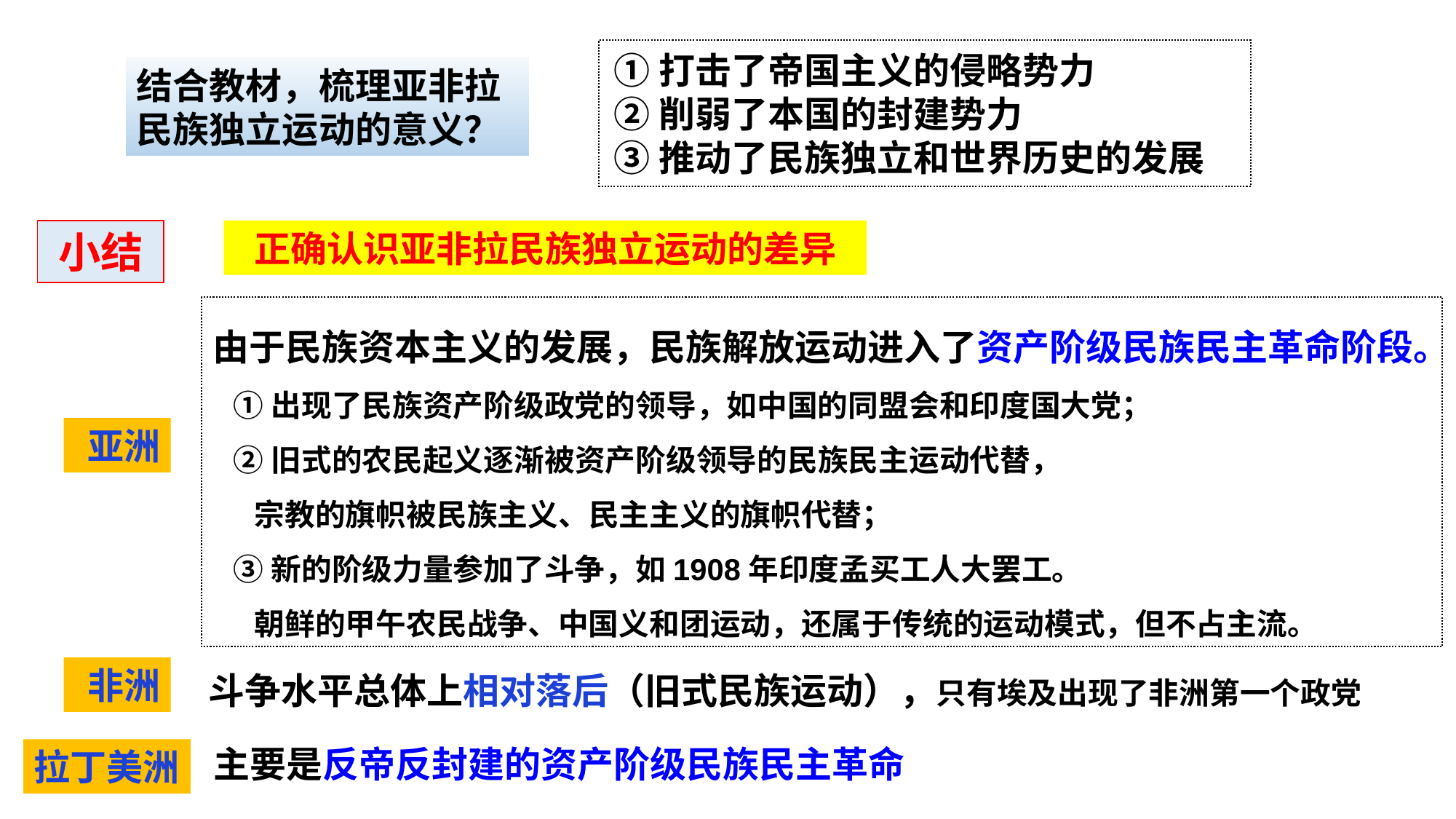

①打击了帝国主义的侵略势力
②削弱了本国的封建势力
③推动了民族独立和世界历史的发展
结合教材，梳理亚非拉民族独立运动的意义？
正确认识亚非拉民族独立运动的差异
小结
由于民族资本主义的发展，民族解放运动进入了资产阶级民族民主革命阶段。
   ①出现了民族资产阶级政党的领导，如中国的同盟会和印度国大党；
   ②旧式的农民起义逐渐被资产阶级领导的民族民主运动代替，
     宗教的旗帜被民族主义、民主主义的旗帜代替；
   ③新的阶级力量参加了斗争，如1908年印度孟买工人大罢工。
     朝鲜的甲午农民战争、中国义和团运动，还属于传统的运动模式，但不占主流。
 亚洲
 非洲
斗争水平总体上相对落后（旧式民族运动），只有埃及出现了非洲第一个政党

   主要是反帝反封建的资产阶级民族民主革命
拉丁美洲